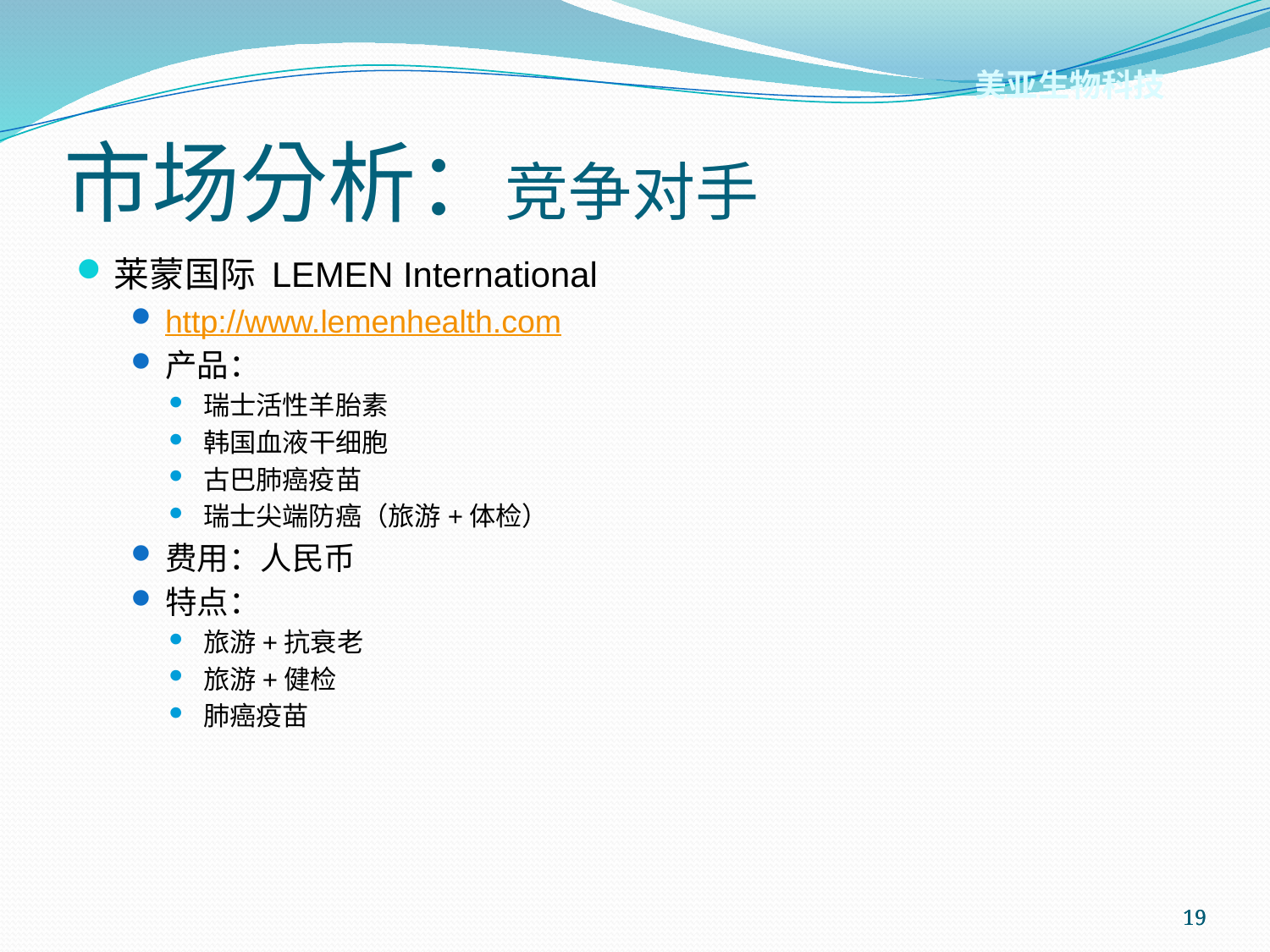

市场分析：竞争对手
美亚生物科技
莱蒙国际 LEMEN International
http://www.lemenhealth.com
产品：
瑞士活性羊胎素
韩国血液干细胞
古巴肺癌疫苗
瑞士尖端防癌（旅游+体检）
费用：人民币
特点：
旅游+抗衰老
旅游+健检
肺癌疫苗
19
19